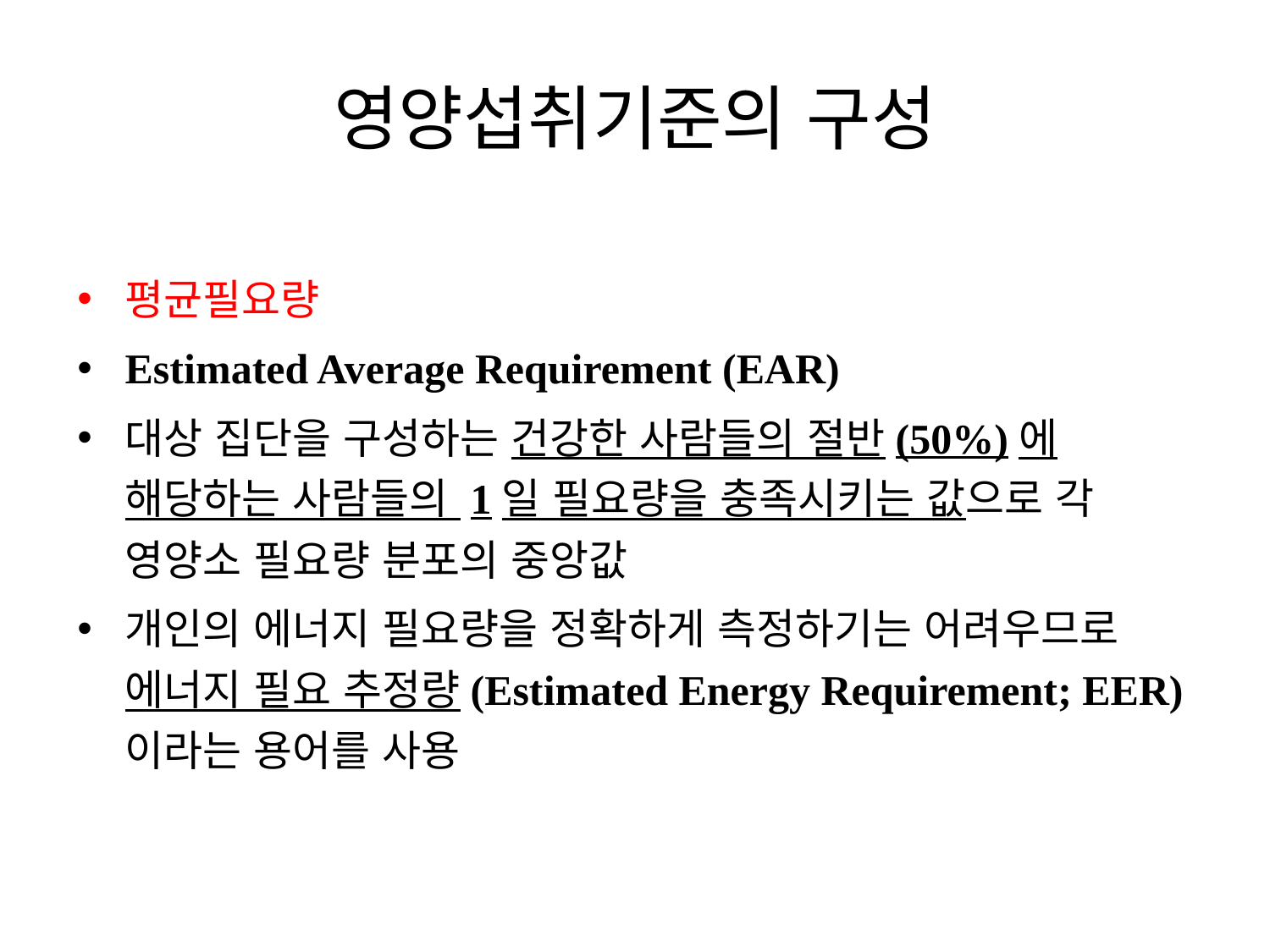

영양섭취기준의 구성
평균필요량
Estimated Average Requirement (EAR)
대상 집단을 구성하는 건강한 사람들의 절반(50%)에 해당하는 사람들의 1일 필요량을 충족시키는 값으로 각 영양소 필요량 분포의 중앙값
개인의 에너지 필요량을 정확하게 측정하기는 어려우므로 에너지 필요 추정량(Estimated Energy Requirement; EER)이라는 용어를 사용